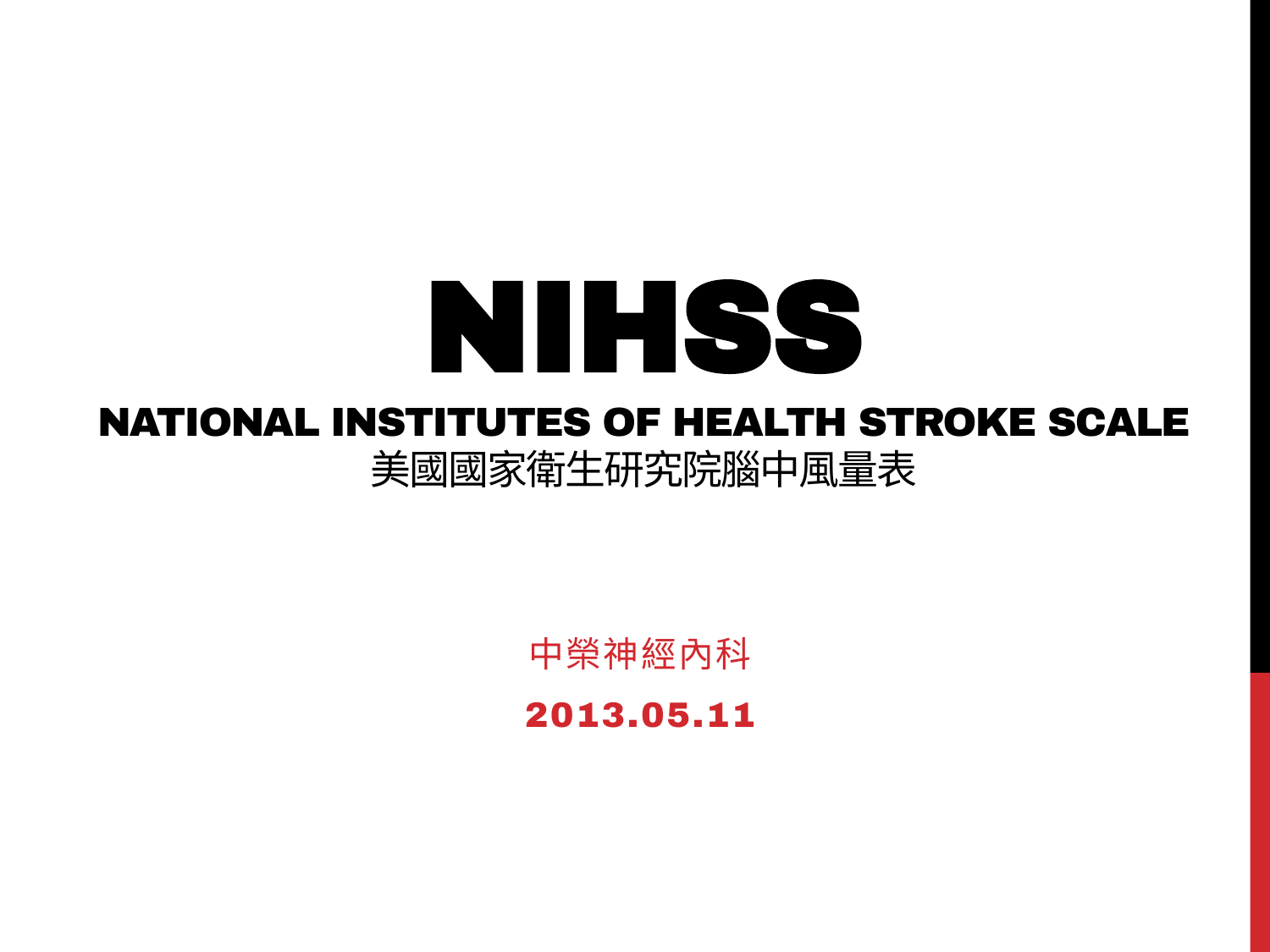

# NIHSS National Institutes of Health Stroke Scale 美國國家衛生研究院腦中風量表
中榮神經內科
2013.05.11